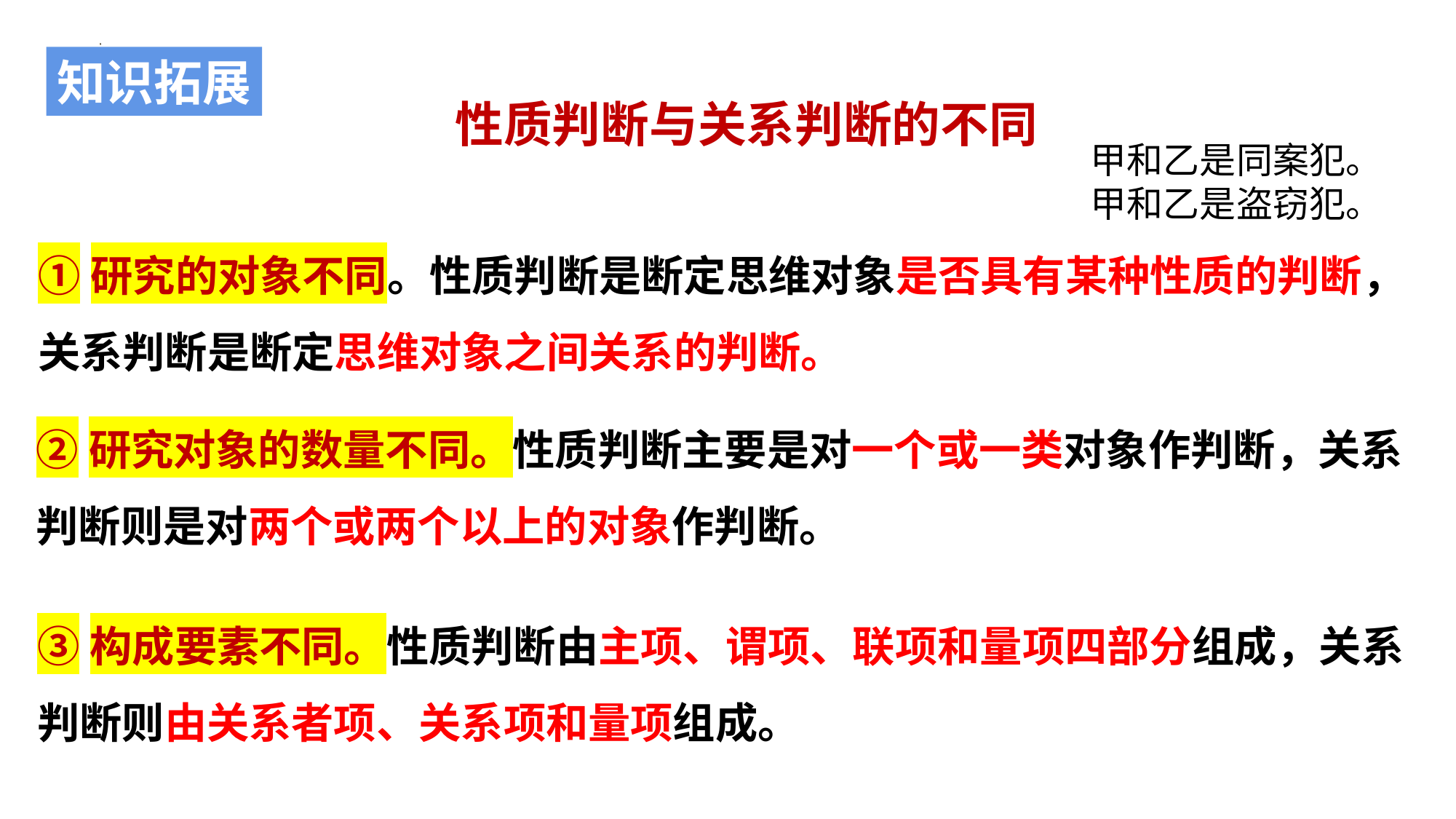

知识拓展
性质判断与关系判断的不同

甲和乙是同案犯。
甲和乙是盗窃犯。
①研究的对象不同。性质判断是断定思维对象是否具有某种性质的判断，关系判断是断定思维对象之间关系的判断。

②研究对象的数量不同。性质判断主要是对一个或一类对象作判断，关系判断则是对两个或两个以上的对象作判断。

③构成要素不同。性质判断由主项、谓项、联项和量项四部分组成，关系判断则由关系者项、关系项和量项组成。